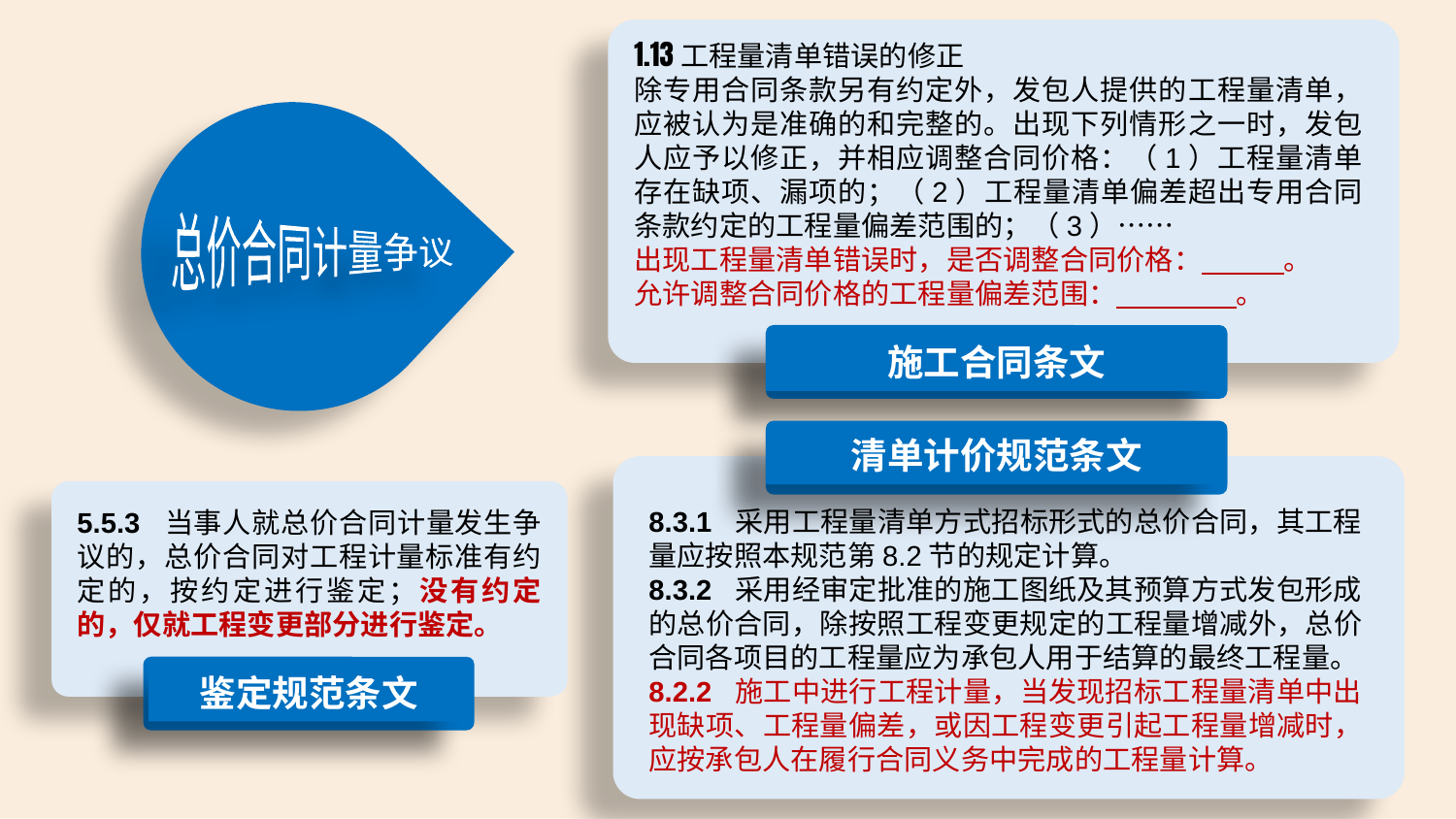

1.13工程量清单错误的修正
除专用合同条款另有约定外，发包人提供的工程量清单，应被认为是准确的和完整的。出现下列情形之一时，发包人应予以修正，并相应调整合同价格：（1）工程量清单存在缺项、漏项的；（2）工程量清单偏差超出专用合同条款约定的工程量偏差范围的；（3）……
出现工程量清单错误时，是否调整合同价格：             。
允许调整合同价格的工程量偏差范围：                   。

总价合同计量争议

施工合同条文

清单计价规范条文

8.3.1  采用工程量清单方式招标形式的总价合同，其工程量应按照本规范第8.2节的规定计算。
8.3.2  采用经审定批准的施工图纸及其预算方式发包形成的总价合同，除按照工程变更规定的工程量增减外，总价合同各项目的工程量应为承包人用于结算的最终工程量。
8.2.2  施工中进行工程计量，当发现招标工程量清单中出现缺项、工程量偏差，或因工程变更引起工程量增减时，应按承包人在履行合同义务中完成的工程量计算。
5.5.3  当事人就总价合同计量发生争议的，总价合同对工程计量标准有约定的，按约定进行鉴定；没有约定的，仅就工程变更部分进行鉴定。

鉴定规范条文